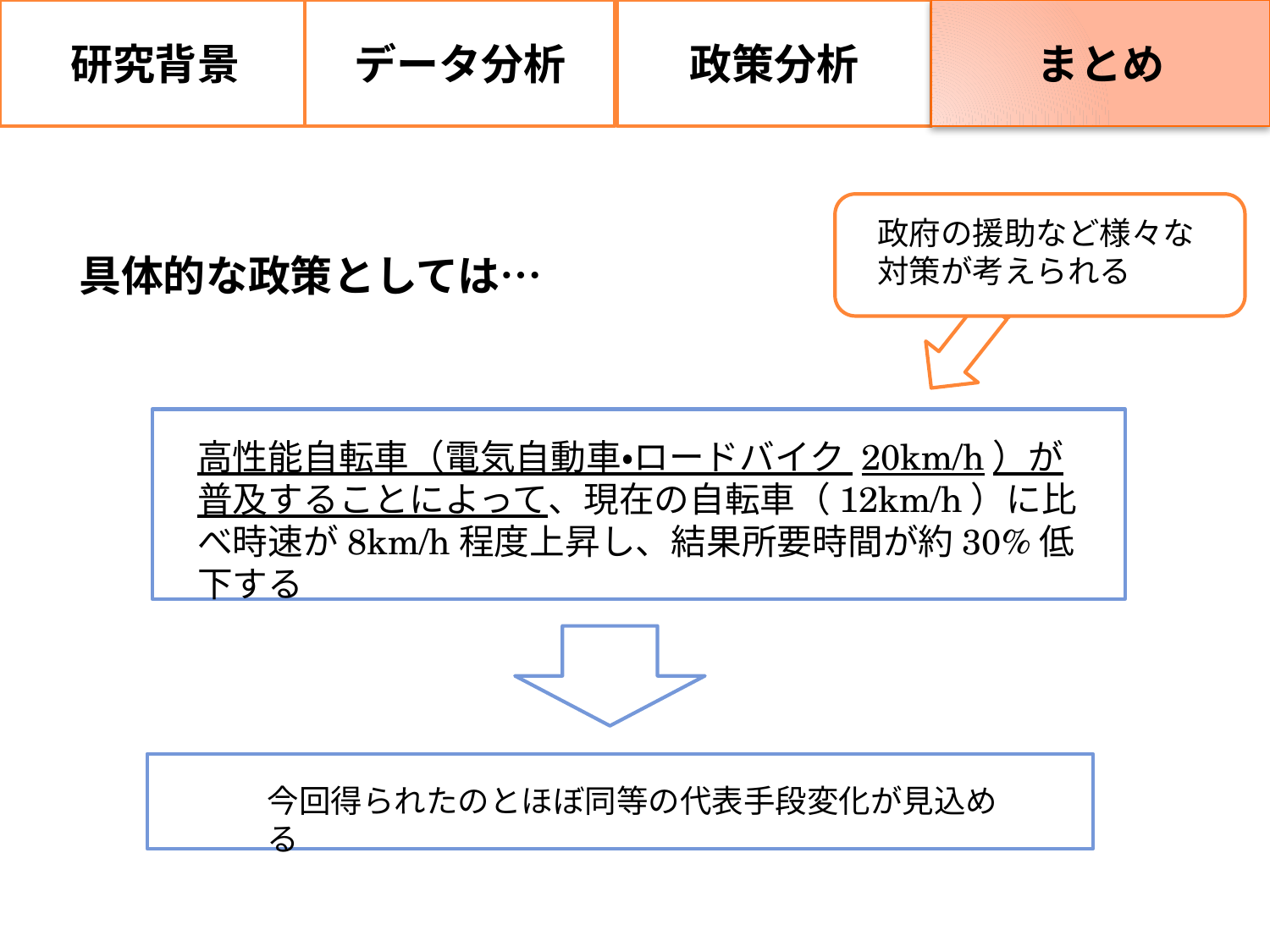

研究背景
データ分析
政策分析
まとめ

政府の援助など様々な
対策が考えられる
具体的な政策としては…

高性能自転車（電気自動車・ロードバイク 20km/h）が普及することによって、現在の自転車（12km/h）に比べ時速が8km/h程度上昇し、結果所要時間が約30%低下する

今回得られたのとほぼ同等の代表手段変化が見込める